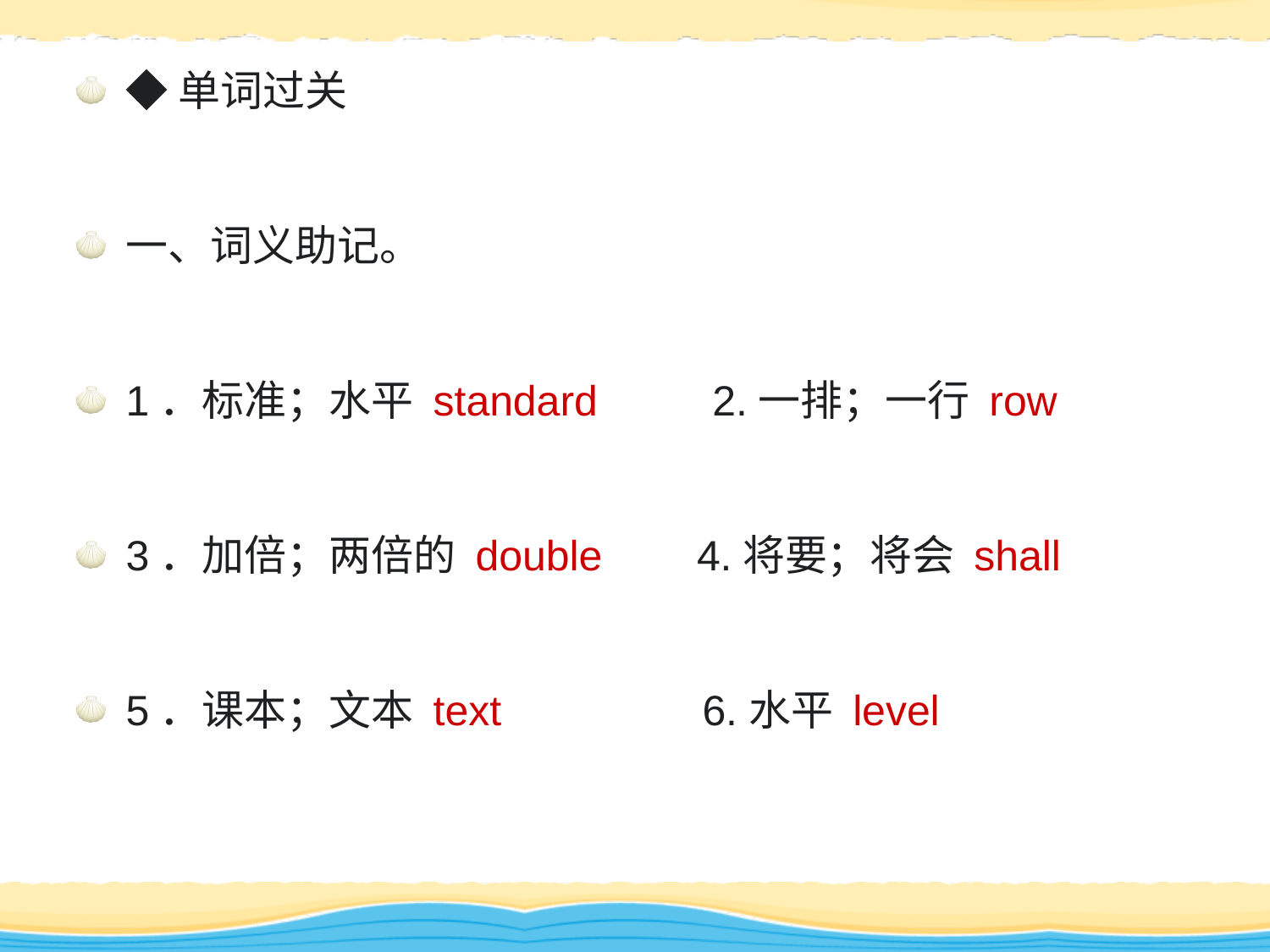

◆单词过关

一、词义助记。

1．标准；水平 standard　　 2.一排；一行 row

3．加倍；两倍的 double        4.将要；将会 shall

5．课本；文本 text                 6.水平 level